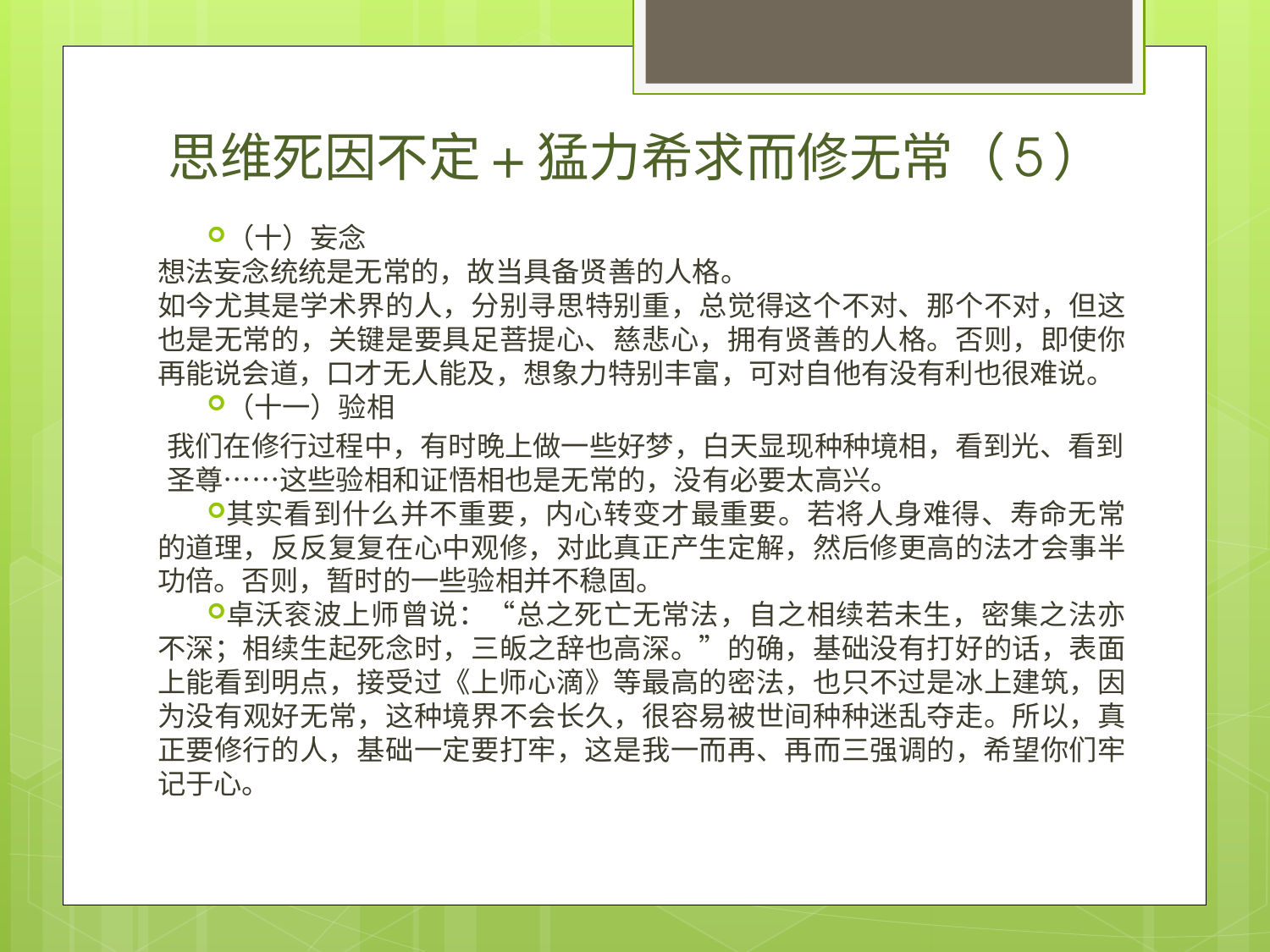

# 思维死因不定+猛力希求而修无常（5）
（十）妄念
想法妄念统统是无常的，故当具备贤善的人格。
如今尤其是学术界的人，分别寻思特别重，总觉得这个不对、那个不对，但这也是无常的，关键是要具足菩提心、慈悲心，拥有贤善的人格。否则，即使你再能说会道，口才无人能及，想象力特别丰富，可对自他有没有利也很难说。
（十一）验相
我们在修行过程中，有时晚上做一些好梦，白天显现种种境相，看到光、看到圣尊……这些验相和证悟相也是无常的，没有必要太高兴。
其实看到什么并不重要，内心转变才最重要。若将人身难得、寿命无常的道理，反反复复在心中观修，对此真正产生定解，然后修更高的法才会事半功倍。否则，暂时的一些验相并不稳固。
卓沃衮波上师曾说：“总之死亡无常法，自之相续若未生，密集之法亦不深；相续生起死念时，三皈之辞也高深。”的确，基础没有打好的话，表面上能看到明点，接受过《上师心滴》等最高的密法，也只不过是冰上建筑，因为没有观好无常，这种境界不会长久，很容易被世间种种迷乱夺走。所以，真正要修行的人，基础一定要打牢，这是我一而再、再而三强调的，希望你们牢记于心。